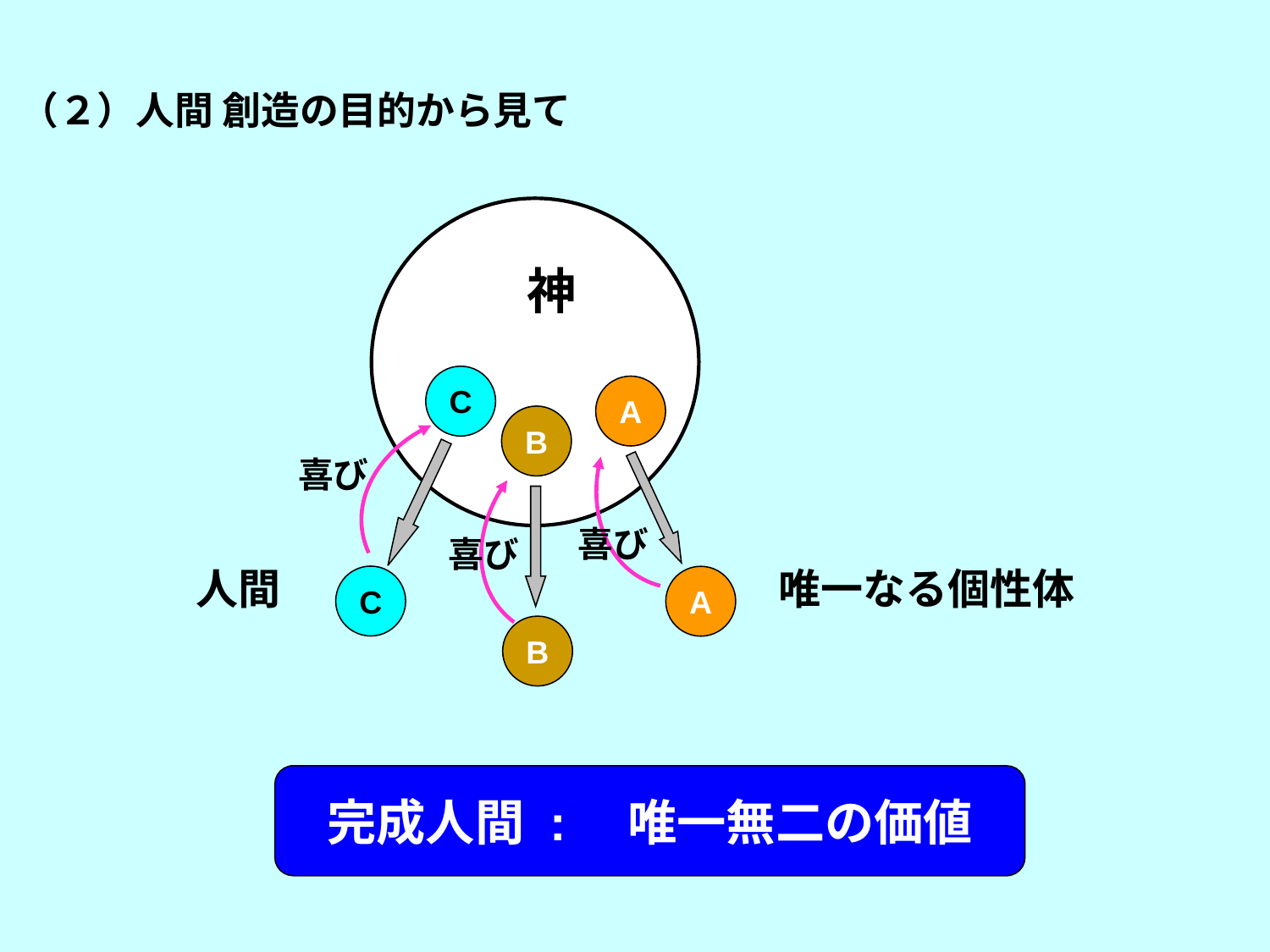

（２）人間 創造の目的から見て

　神
C
A
B

喜び

喜び
喜び
人間
唯一なる個性体
C
A
B
完成人間 :　唯一無二の価値